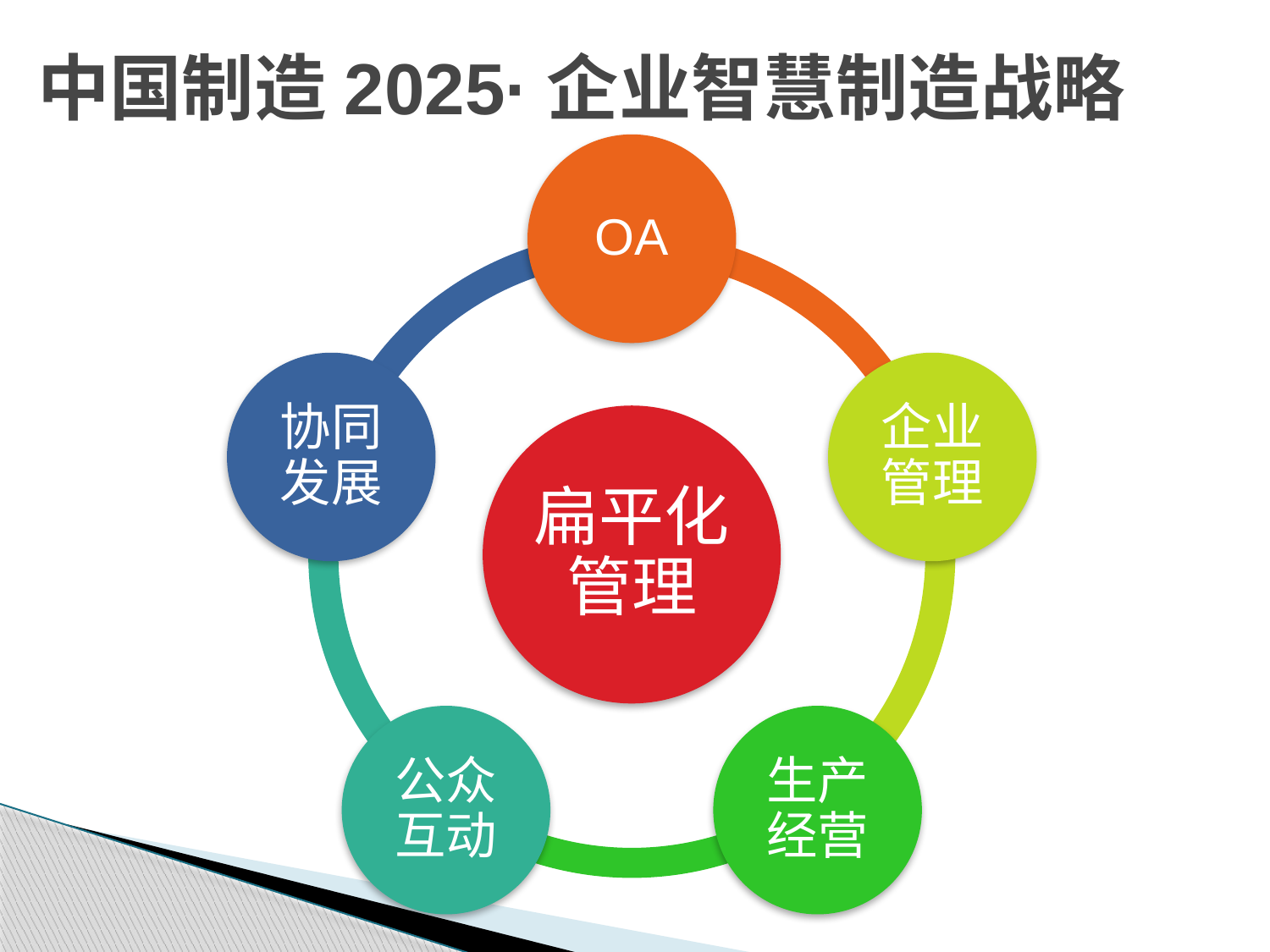

# 中国制造2025·企业智慧制造战略
扁平化管理
OA
企业管理
生产经营
公众互动
协同发展